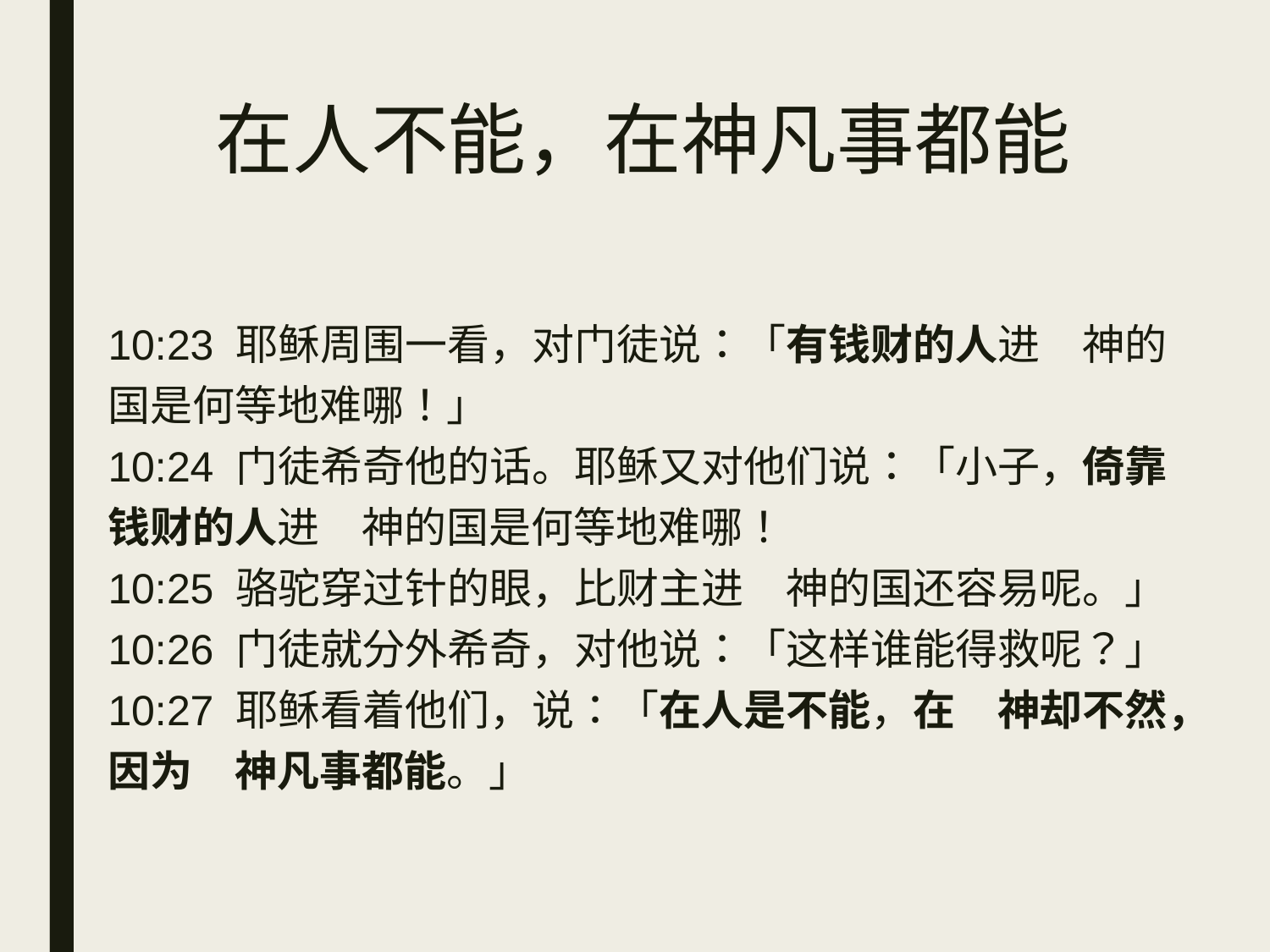

# 在人不能，在神凡事都能
10:23 耶稣周围一看，对门徒说：「有钱财的人进　神的国是何等地难哪！」
10:24 门徒希奇他的话。耶稣又对他们说：「小子，倚靠钱财的人进　神的国是何等地难哪！
10:25 骆驼穿过针的眼，比财主进　神的国还容易呢。」
10:26 门徒就分外希奇，对他说：「这样谁能得救呢？」
10:27 耶稣看着他们，说：「在人是不能，在　神却不然，因为　神凡事都能。」